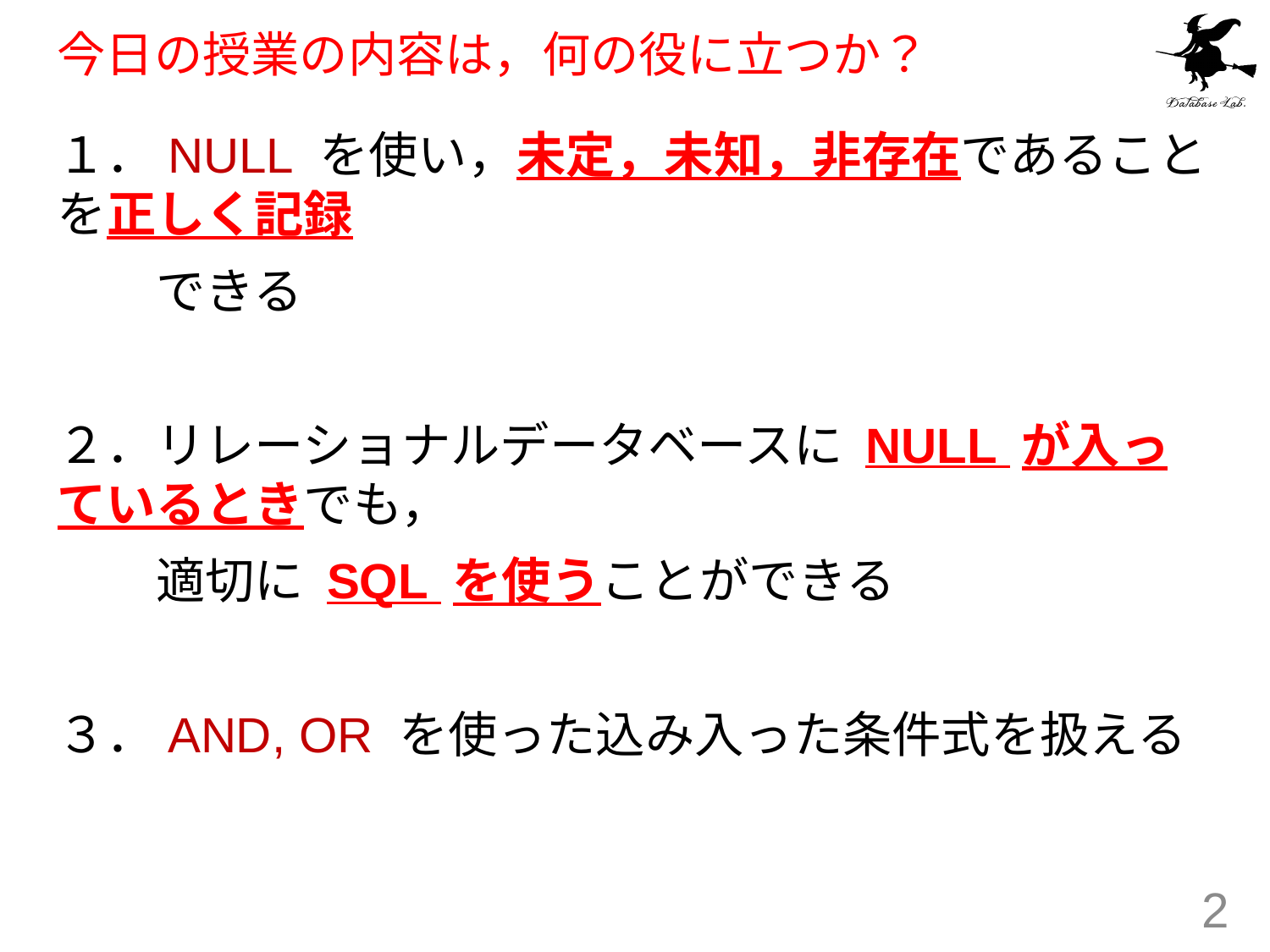

# 今日の授業の内容は，何の役に立つか？
１．NULL を使い，未定，未知，非存在であることを正しく記録
　　できる

２．リレーショナルデータベースに NULL が入っているときでも，
　　適切に SQL を使うことができる

３．AND, OR を使った込み入った条件式を扱える
2